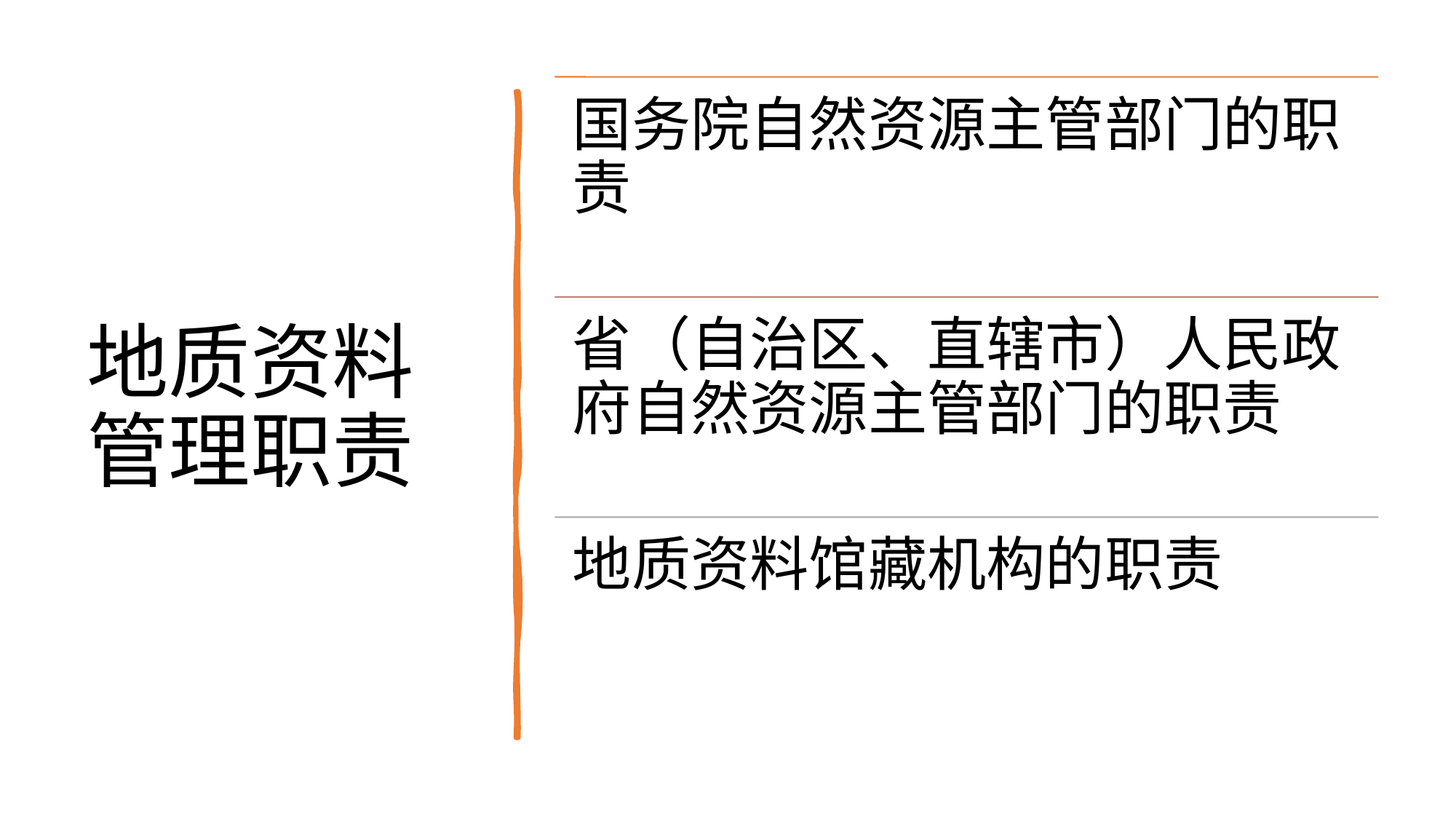

国务院自然资源主管部门的职责
省（自治区、直辖市）人民政府自然资源主管部门的职责
地质资料馆藏机构的职责
# 地质资料管理职责